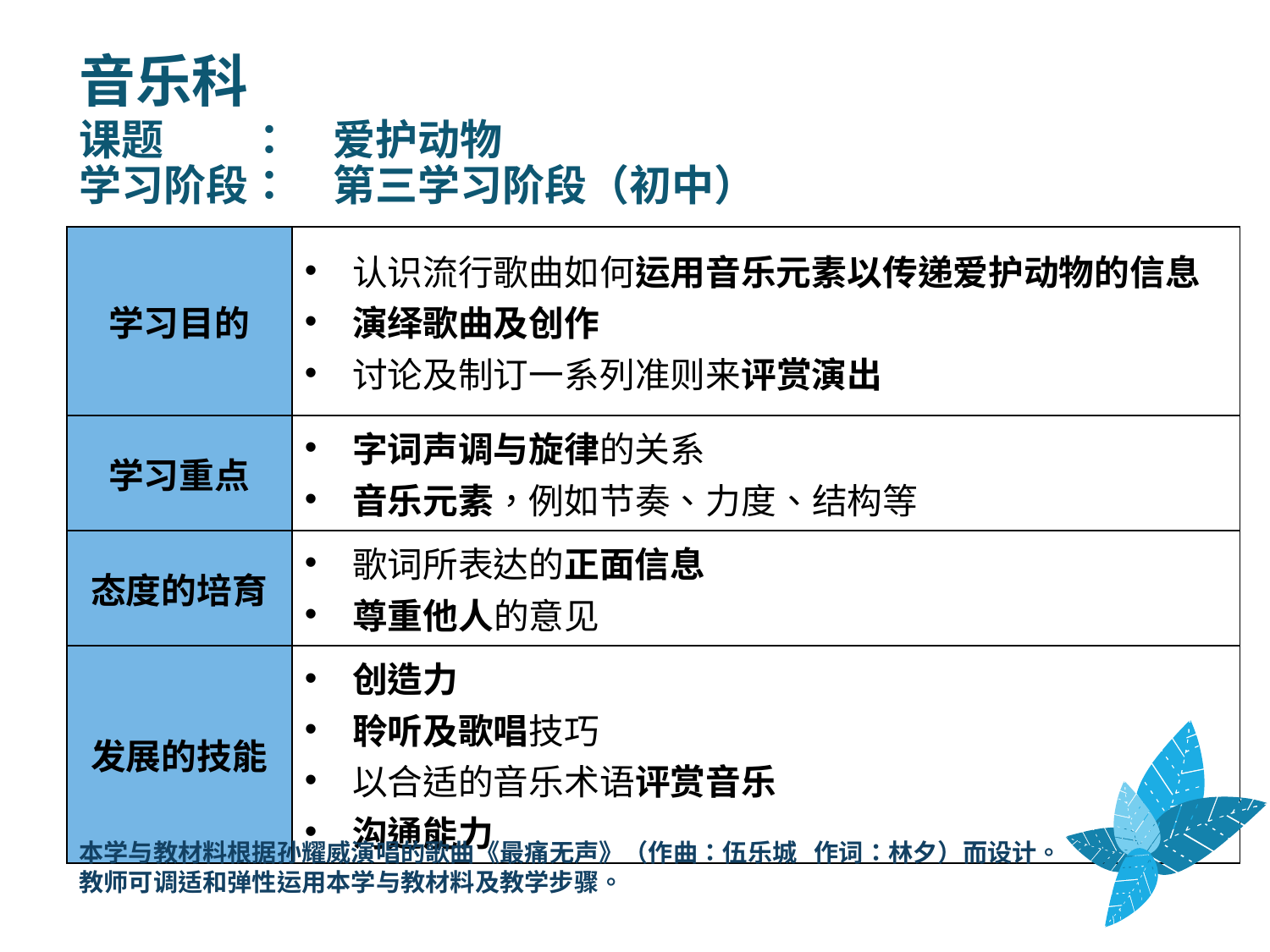

音乐科
# 课题	　：	爱护动物 学习阶段：	第三学习阶段（初中）
| 学习目的 | 认识流行歌曲如何运用音乐元素以传递爱护动物的信息 演绎歌曲及创作 讨论及制订一系列准则来评赏演出 |
| --- | --- |
| 学习重点 | 字词声调与旋律的关系 音乐元素，例如节奏、力度、结构等 |
| 态度的培育 | 歌词所表达的正面信息 尊重他人的意见 |
| 发展的技能 | 创造力 聆听及歌唱技巧 以合适的音乐术语评赏音乐 沟通能力 |

本学与教材料根据孙耀威演唱的歌曲《最痛无声》（作曲：伍乐城   作词：林夕）而设计。
教师可调适和弹性运用本学与教材料及教学步骤。